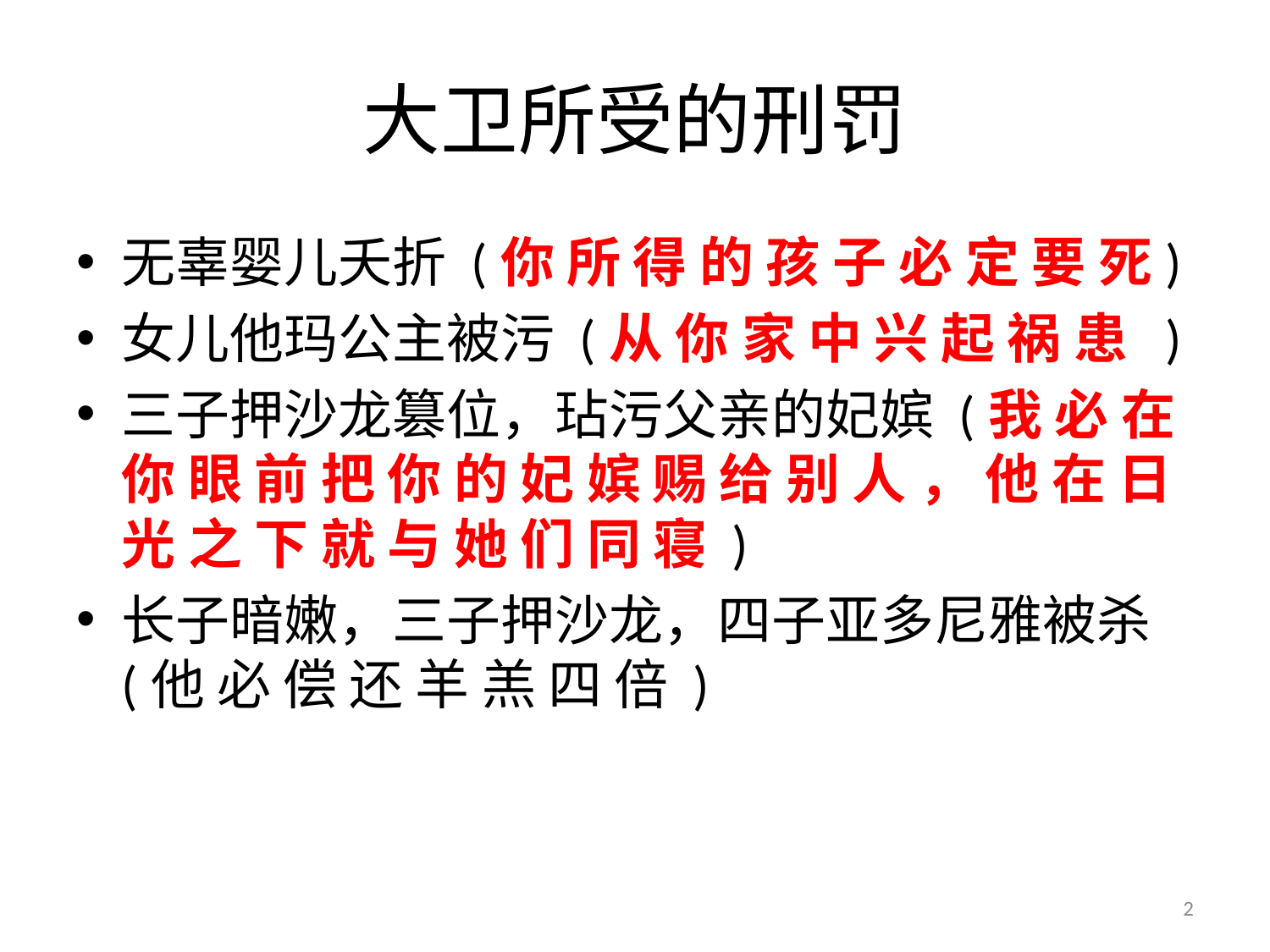

# 大卫所受的刑罚
无辜婴儿夭折 (你 所 得 的 孩 子 必 定 要 死)
女儿他玛公主被污 (从 你 家 中 兴 起 祸 患  )
三子押沙龙篡位，玷污父亲的妃嫔 (我 必 在 你 眼 前 把 你 的 妃 嫔 赐 给 别 人 ， 他 在 日 光 之 下 就 与 她 们 同 寝 )
长子暗嫩，三子押沙龙，四子亚多尼雅被杀 (他 必 偿 还 羊 羔 四 倍 )
2